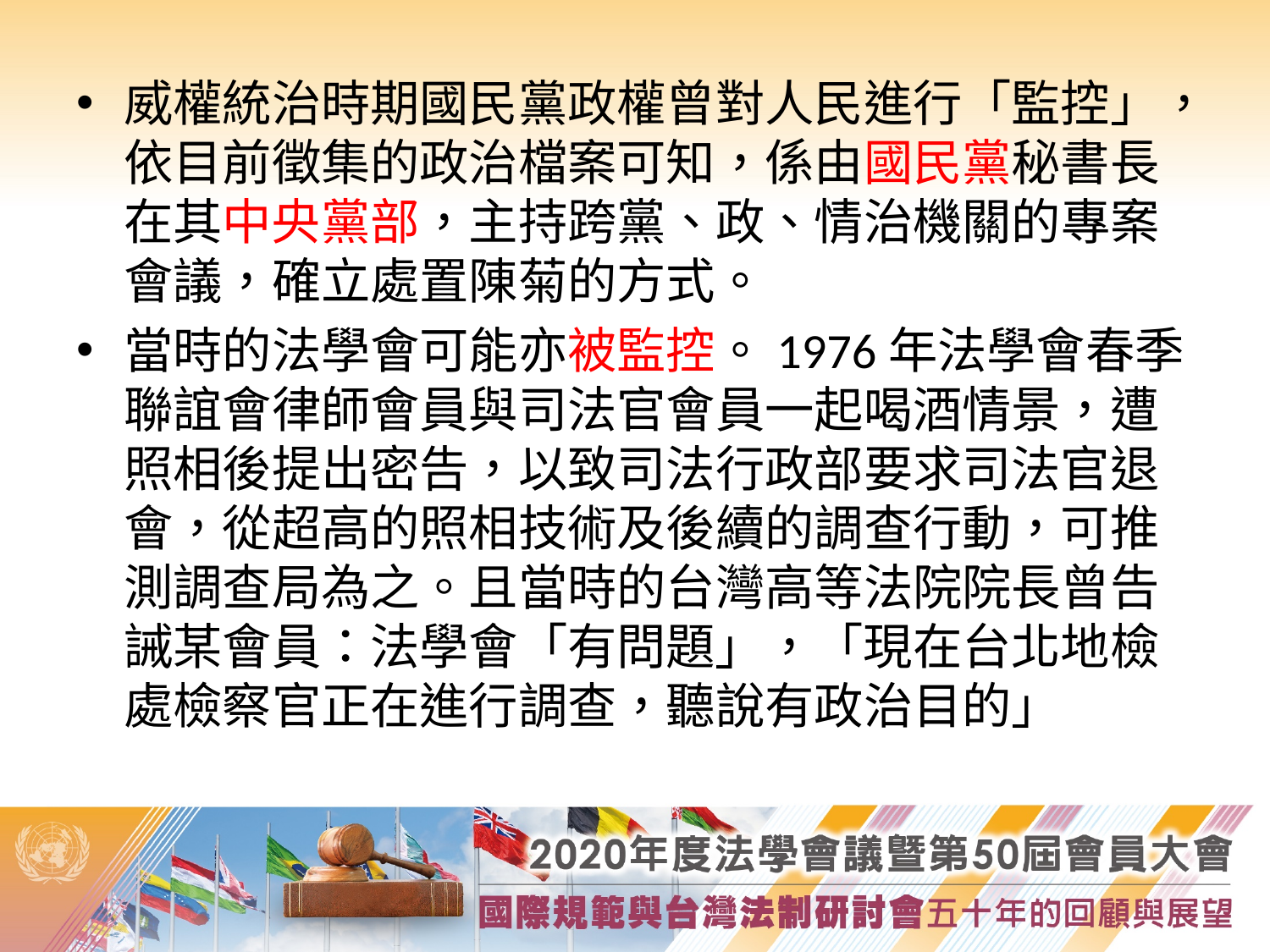

#
威權統治時期國民黨政權曾對人民進行「監控」，依目前徵集的政治檔案可知，係由國民黨秘書長在其中央黨部，主持跨黨、政、情治機關的專案會議，確立處置陳菊的方式。
當時的法學會可能亦被監控。1976年法學會春季聯誼會律師會員與司法官會員一起喝酒情景，遭照相後提出密告，以致司法行政部要求司法官退會，從超高的照相技術及後續的調查行動，可推測調查局為之。且當時的台灣高等法院院長曾告誡某會員：法學會「有問題」，「現在台北地檢處檢察官正在進行調查，聽說有政治目的」